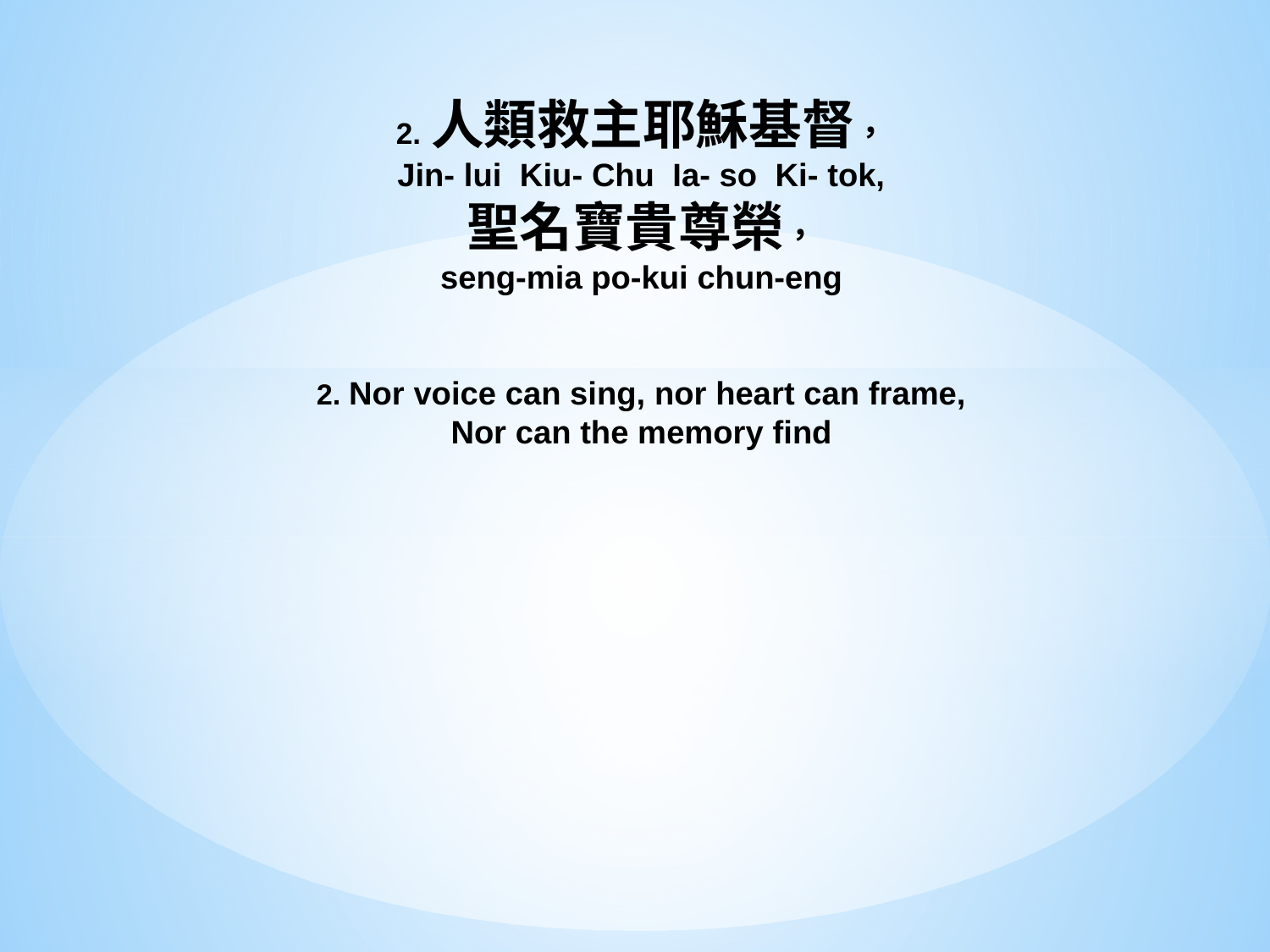

# 2. 人類救主耶穌基督， Jin- lui  Kiu- Chu  Ia- so  Ki- tok, 聖名寶貴尊榮， seng-mia po-kui chun-eng 2. Nor voice can sing, nor heart can frame, Nor can the memory find